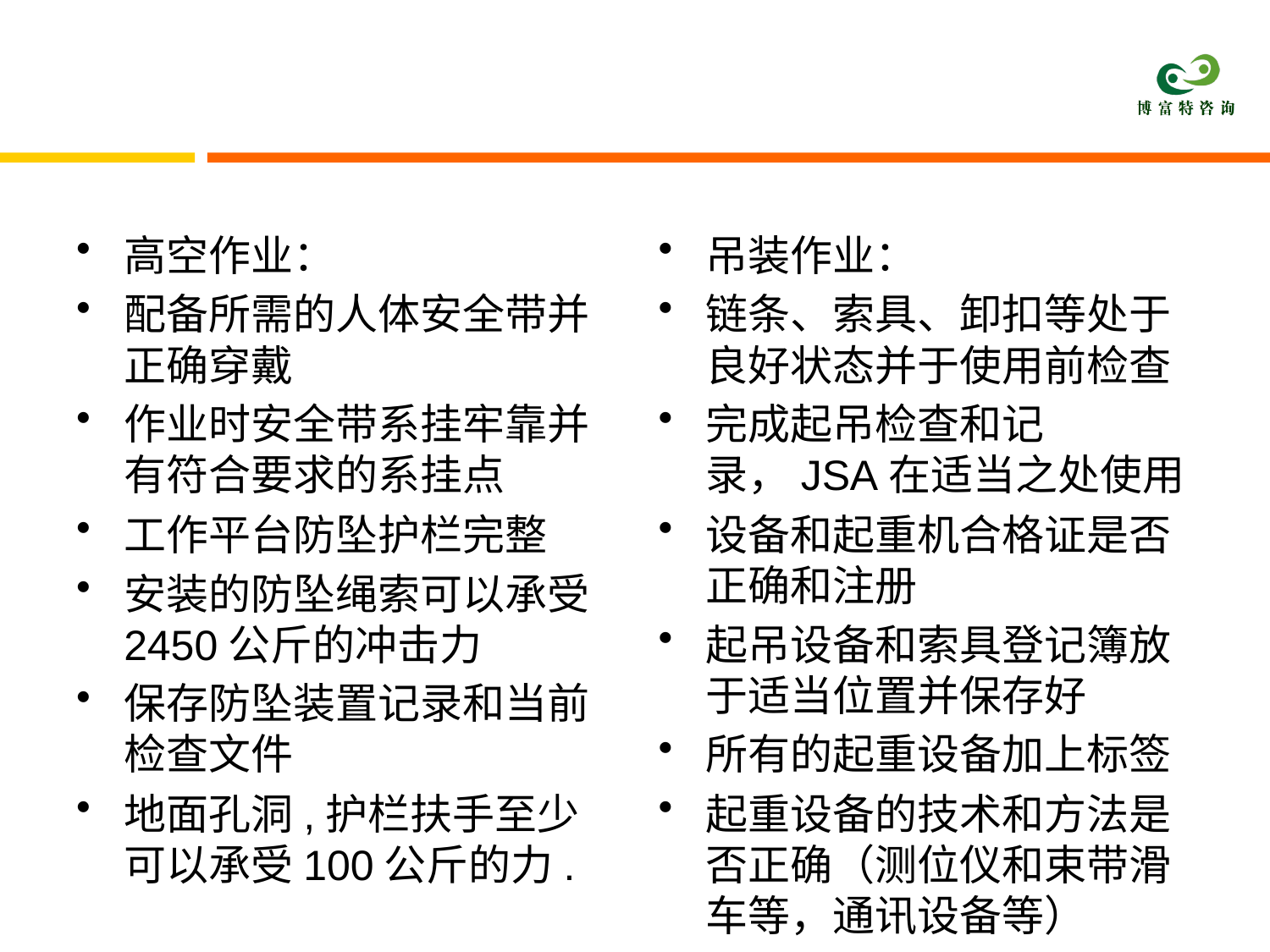

检修作业常见风险控制措施举例

高空作业：
配备所需的人体安全带并正确穿戴
作业时安全带系挂牢靠并有符合要求的系挂点
工作平台防坠护栏完整
安装的防坠绳索可以承受2450公斤的冲击力
保存防坠装置记录和当前检查文件
地面孔洞,护栏扶手至少可以承受100公斤的力.
吊装作业：
链条、索具、卸扣等处于良好状态并于使用前检查
完成起吊检查和记录，JSA在适当之处使用
设备和起重机合格证是否正确和注册
起吊设备和索具登记簿放于适当位置并保存好
所有的起重设备加上标签
起重设备的技术和方法是否正确（测位仪和束带滑车等，通讯设备等）